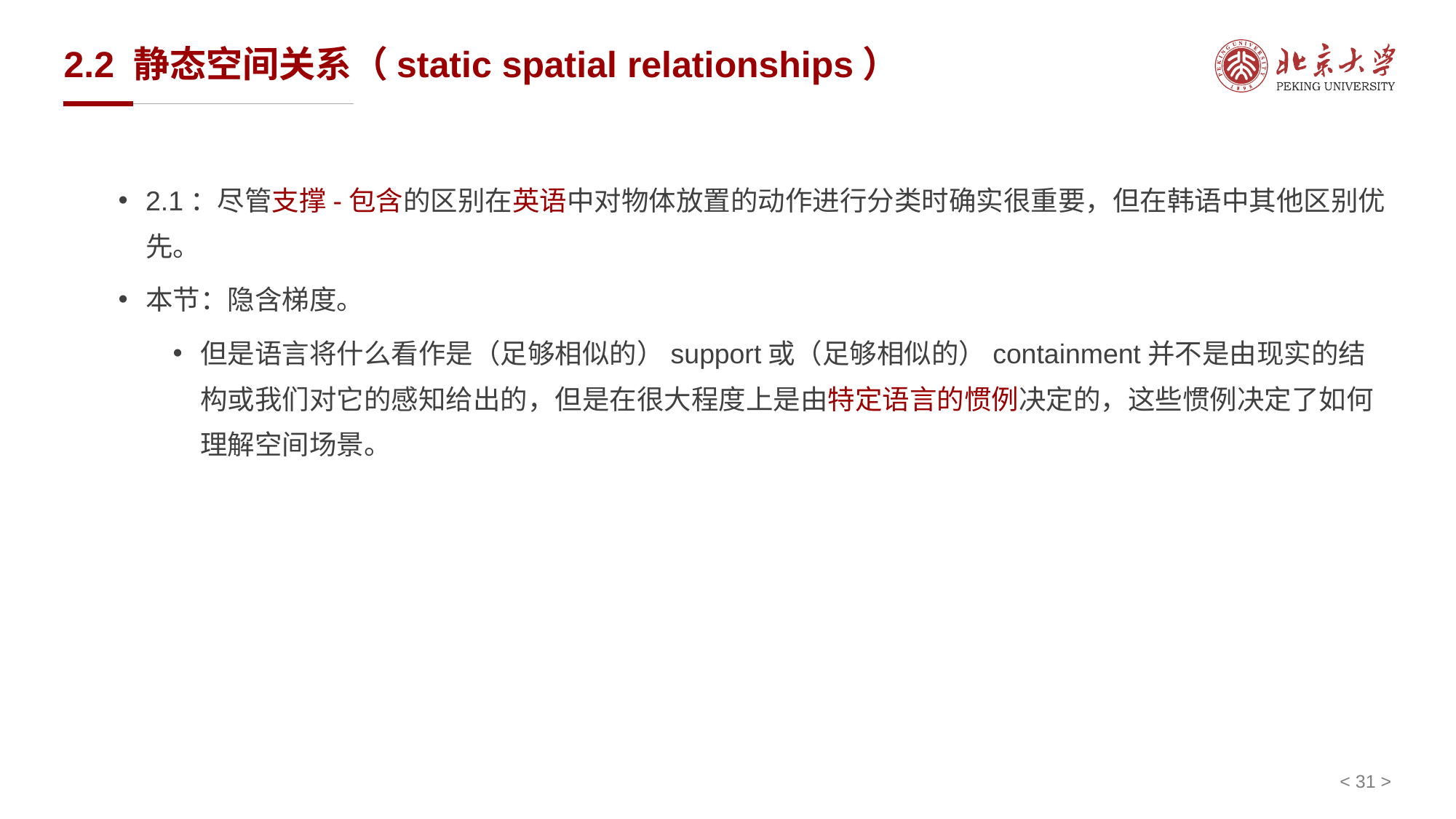

# 2.2 静态空间关系（static spatial relationships）
2.1：尽管支撑-包含的区别在英语中对物体放置的动作进行分类时确实很重要，但在韩语中其他区别优先。
本节：隐含梯度。
但是语言将什么看作是（足够相似的）support或（足够相似的）containment并不是由现实的结构或我们对它的感知给出的，但是在很大程度上是由特定语言的惯例决定的，这些惯例决定了如何理解空间场景。
< 31 >